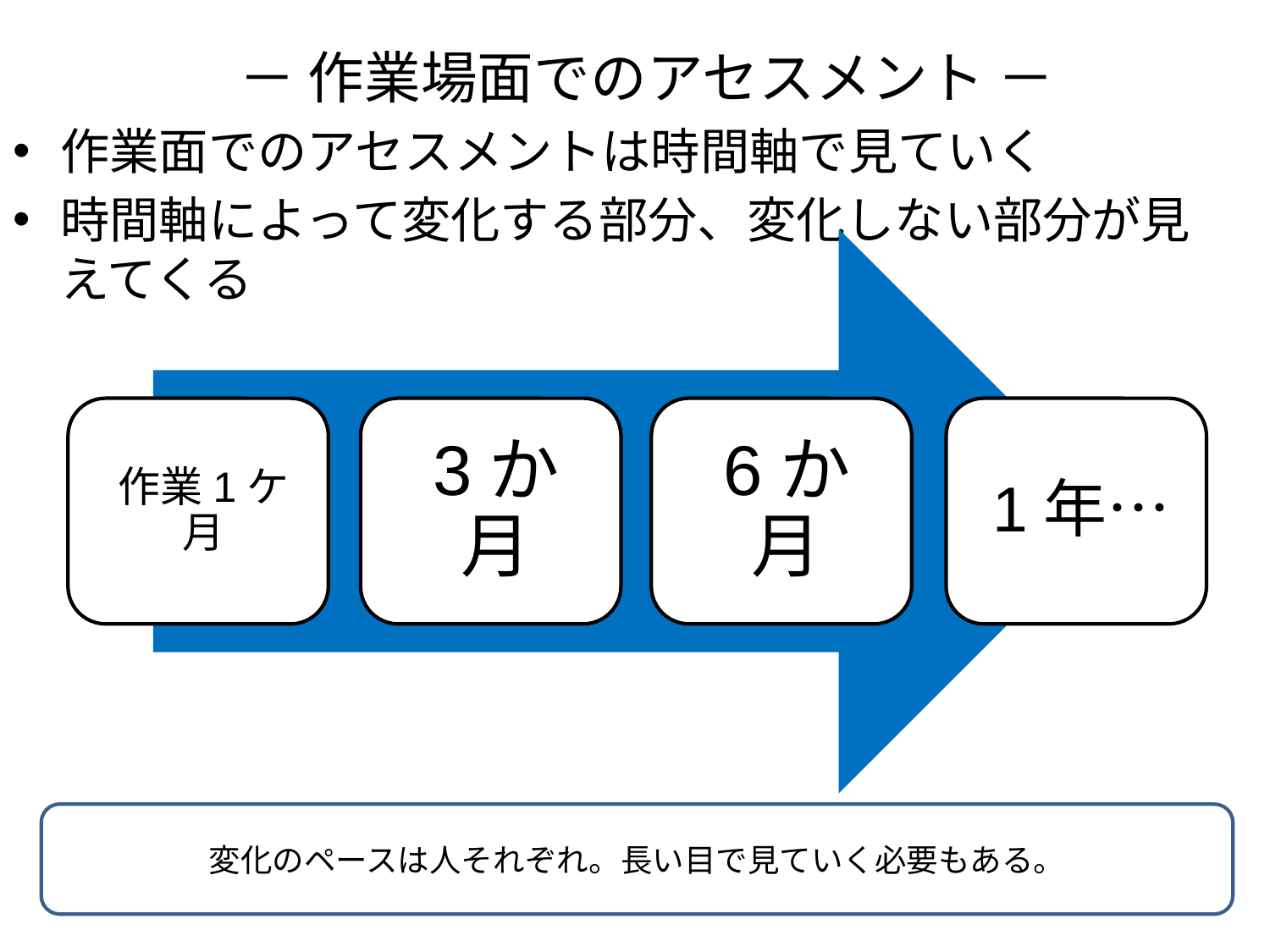

－ 作業場面でのアセスメント －
作業面でのアセスメントは時間軸で見ていく
時間軸によって変化する部分、変化しない部分が見えてくる
作業1ケ月
3か月
6か月
1年…
変化のペースは人それぞれ。長い目で見ていく必要もある。